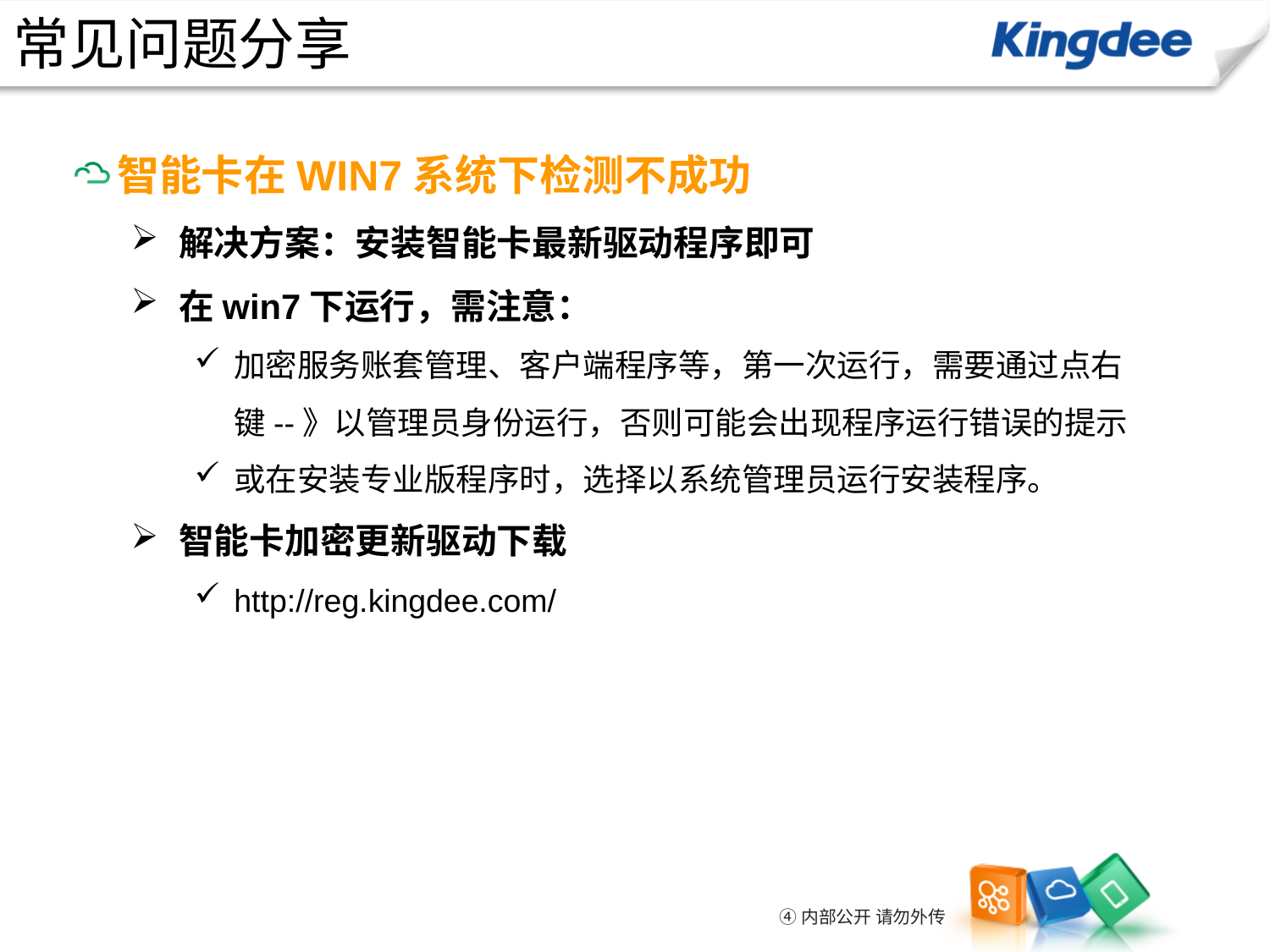

常见问题分享
智能卡在WIN7系统下检测不成功
解决方案：安装智能卡最新驱动程序即可
在win7下运行，需注意：
加密服务账套管理、客户端程序等，第一次运行，需要通过点右键--》以管理员身份运行，否则可能会出现程序运行错误的提示
或在安装专业版程序时，选择以系统管理员运行安装程序。
智能卡加密更新驱动下载
http://reg.kingdee.com/